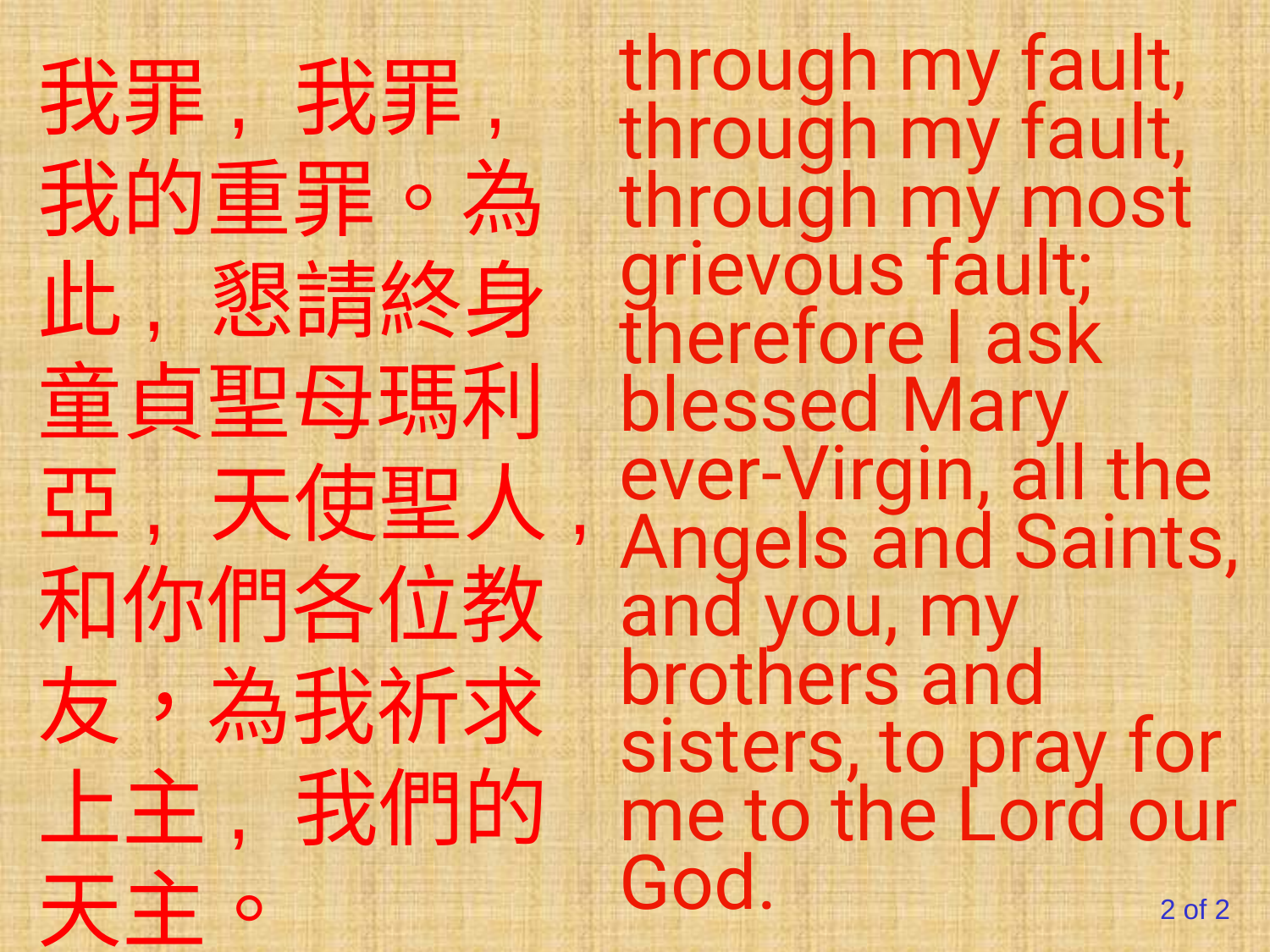

through my fault, through my fault, through my most grievous fault; therefore I ask blessed Mary ever-Virgin, all the Angels and Saints, and you, my brothers and sisters, to pray for me to the Lord our God.
我罪, 我罪, 我的重罪。為此, 懇請終身童貞聖母瑪利亞, 天使聖人, 和你們各位教友，為我祈求上主, 我們的天主。
2 of 2